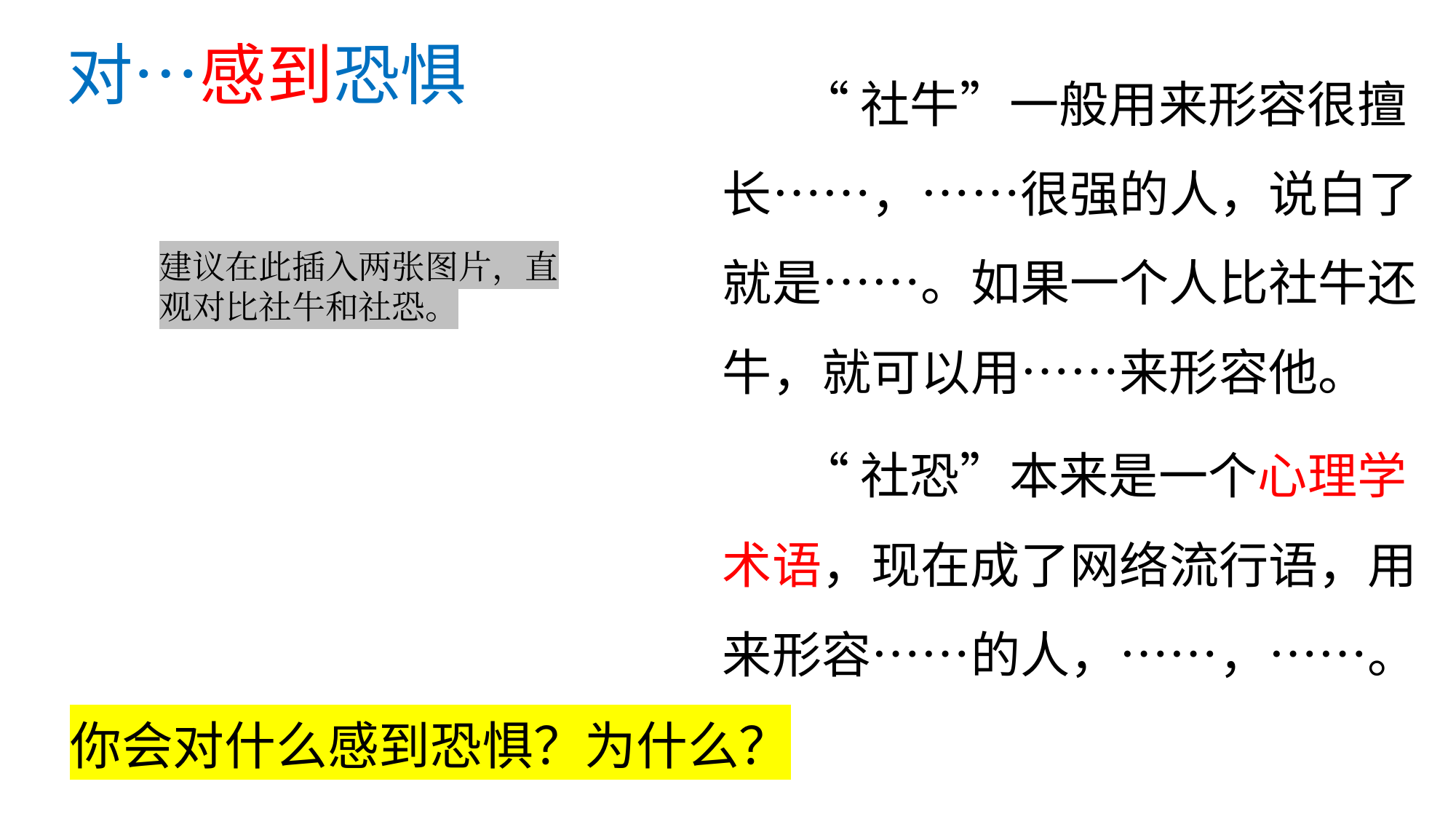

# 对…感到恐惧
       “社牛”一般用来形容很擅长……，……很强的人，说白了就是……。如果一个人比社牛还牛，就可以用……来形容他。
       “社恐”本来是一个心理学术语，现在成了网络流行语，用来形容……的人，……，……。
建议在此插入两张图片，直观对比社牛和社恐。
你会对什么感到恐惧？为什么？